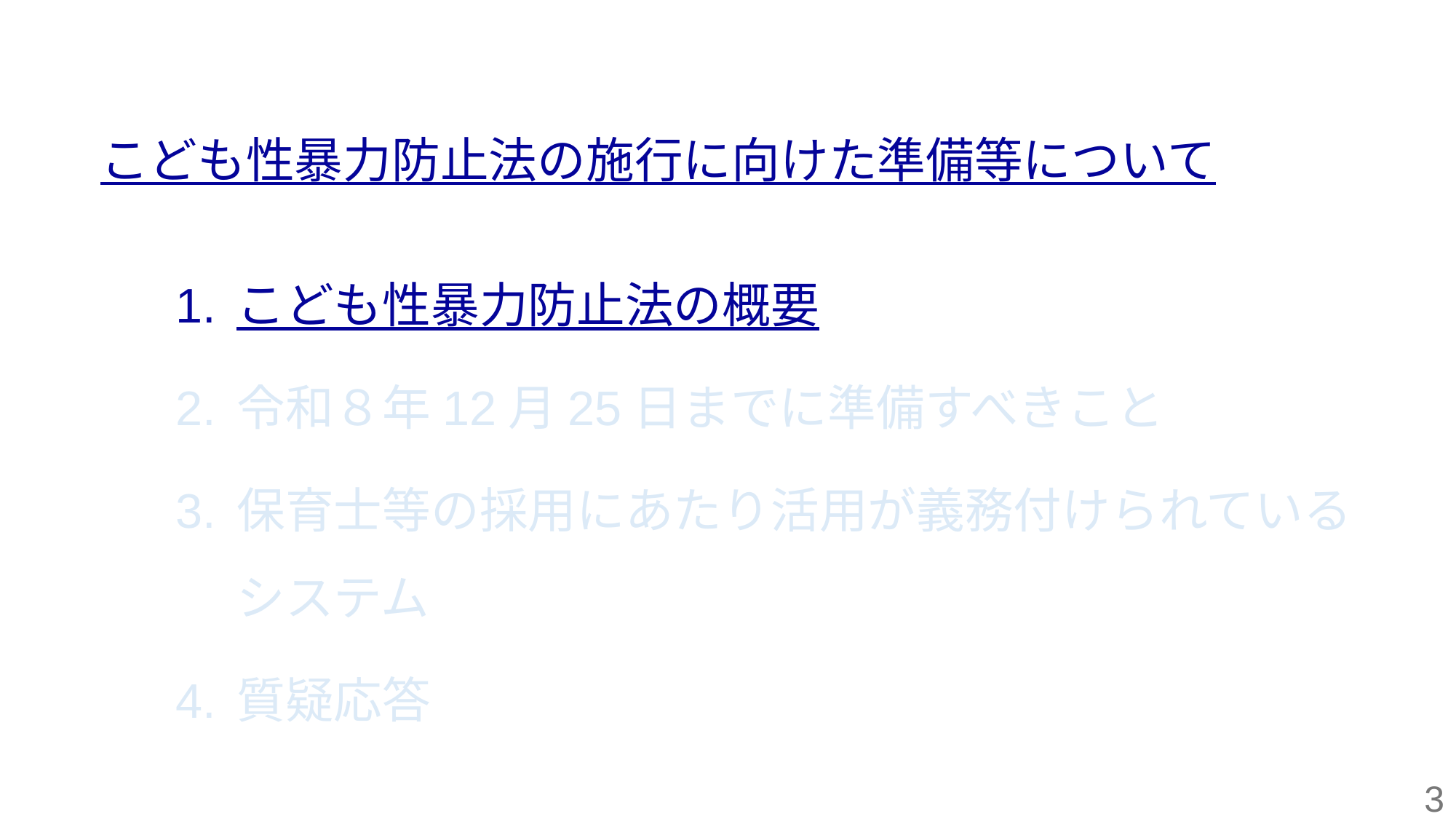

# こども性暴力防止法の施行に向けた準備等について
こども性暴力防止法の概要
令和８年12月25日までに準備すべきこと
保育士等の採用にあたり活用が義務付けられているシステム
質疑応答
3